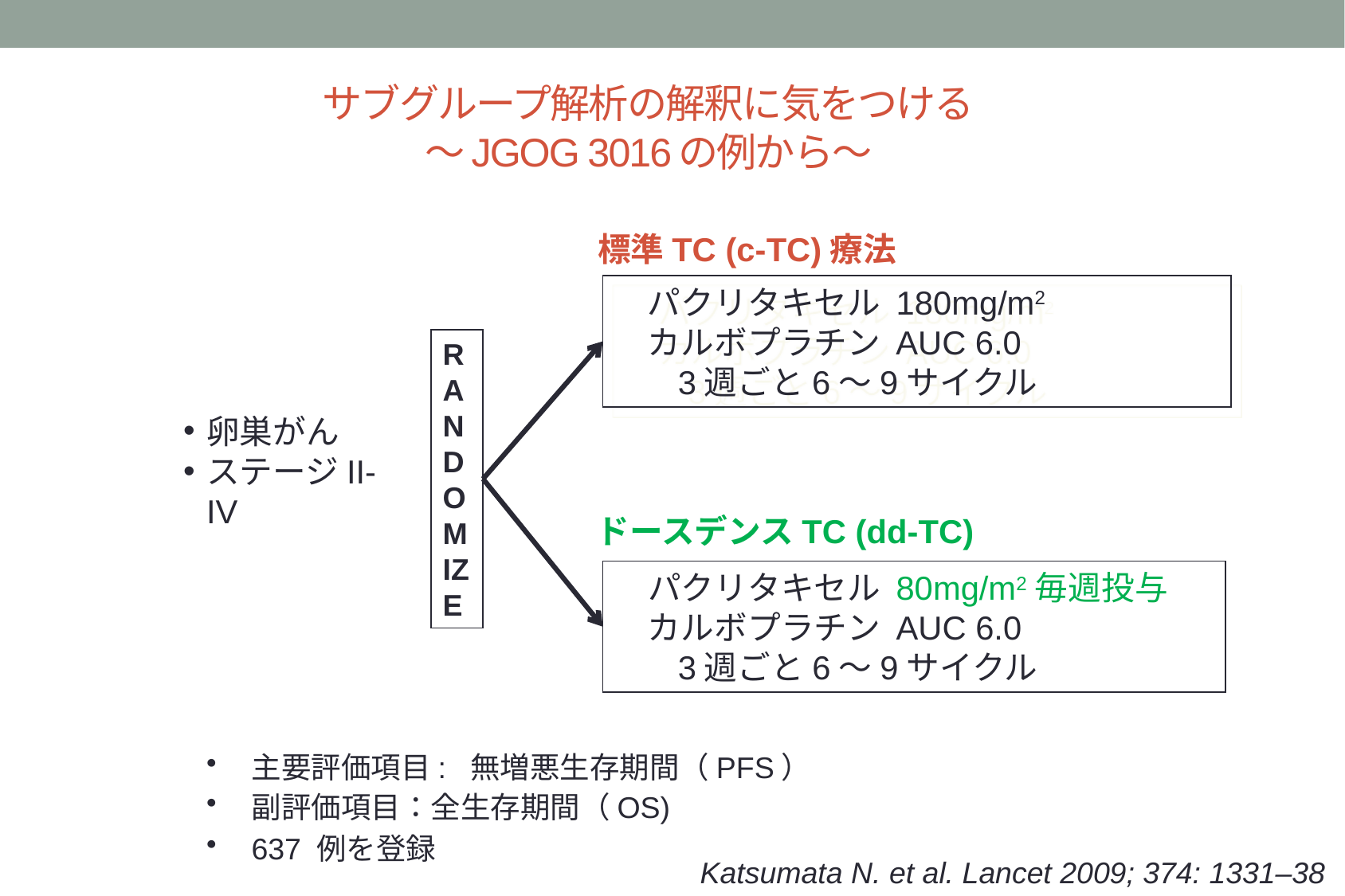

サブグループ解析の解釈に気をつける
～JGOG 3016の例から～
標準TC (c-TC)療法
RANDOMIZE
　パクリタキセル 180mg/m2
　カルボプラチン AUC 6.0
　   3週ごと6～9サイクル
卵巣がん
ステージII-IV

ドースデンスTC (dd-TC)
　パクリタキセル 80mg/m2毎週投与
　カルボプラチン AUC 6.0
　   3週ごと6～9サイクル
主要評価項目:  無増悪生存期間（PFS）
副評価項目：全生存期間（OS)
637 例を登録
Katsumata N. et al. Lancet 2009; 374: 1331–38